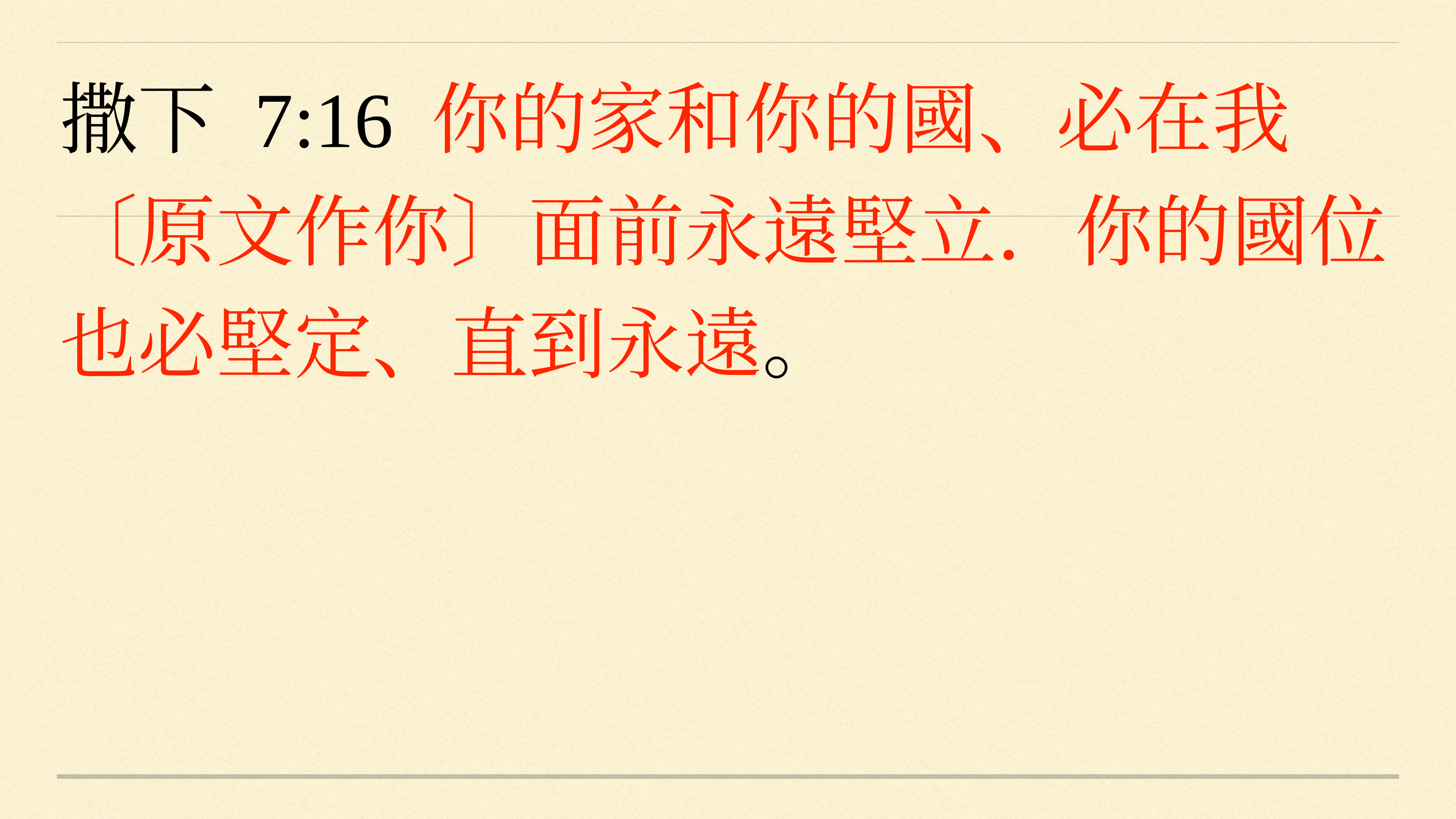

撒下 7:16 你的家和你的國、必在我〔原文作你〕面前永遠堅立．你的國位也必堅定、直到永遠。
#